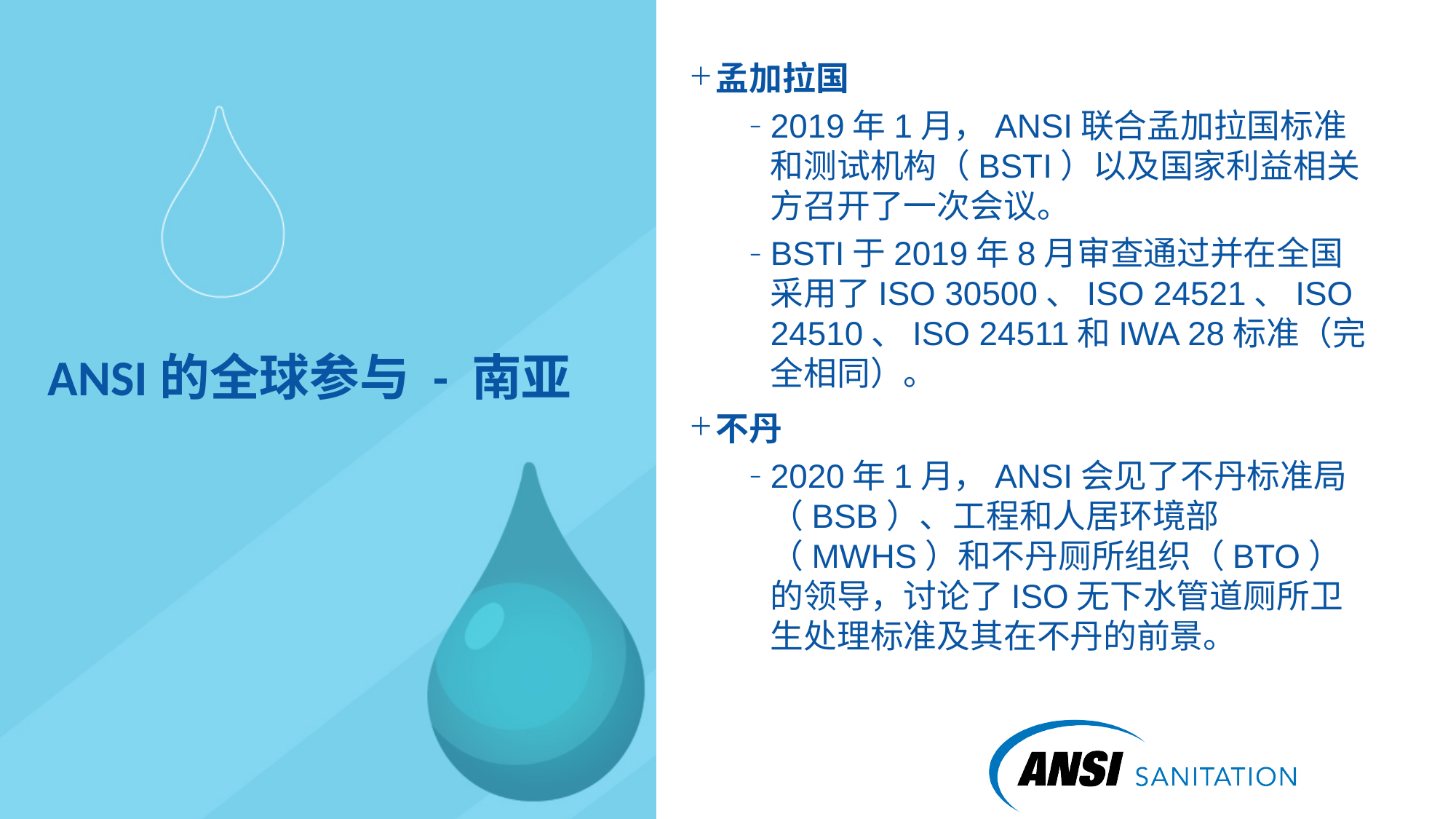

孟加拉国
2019年1月，ANSI联合孟加拉国标准和测试机构（BSTI）以及国家利益相关方召开了一次会议。
BSTI于2019年8月审查通过并在全国采用了ISO 30500、ISO 24521、ISO 24510、ISO 24511和IWA 28标准（完全相同）。
不丹
2020年1月，ANSI会见了不丹标准局（BSB）、工程和人居环境部（MWHS）和不丹厕所组织（BTO）的领导，讨论了ISO无下水管道厕所卫生处理标准及其在不丹的前景。

# ANSI的全球参与 - 南亚